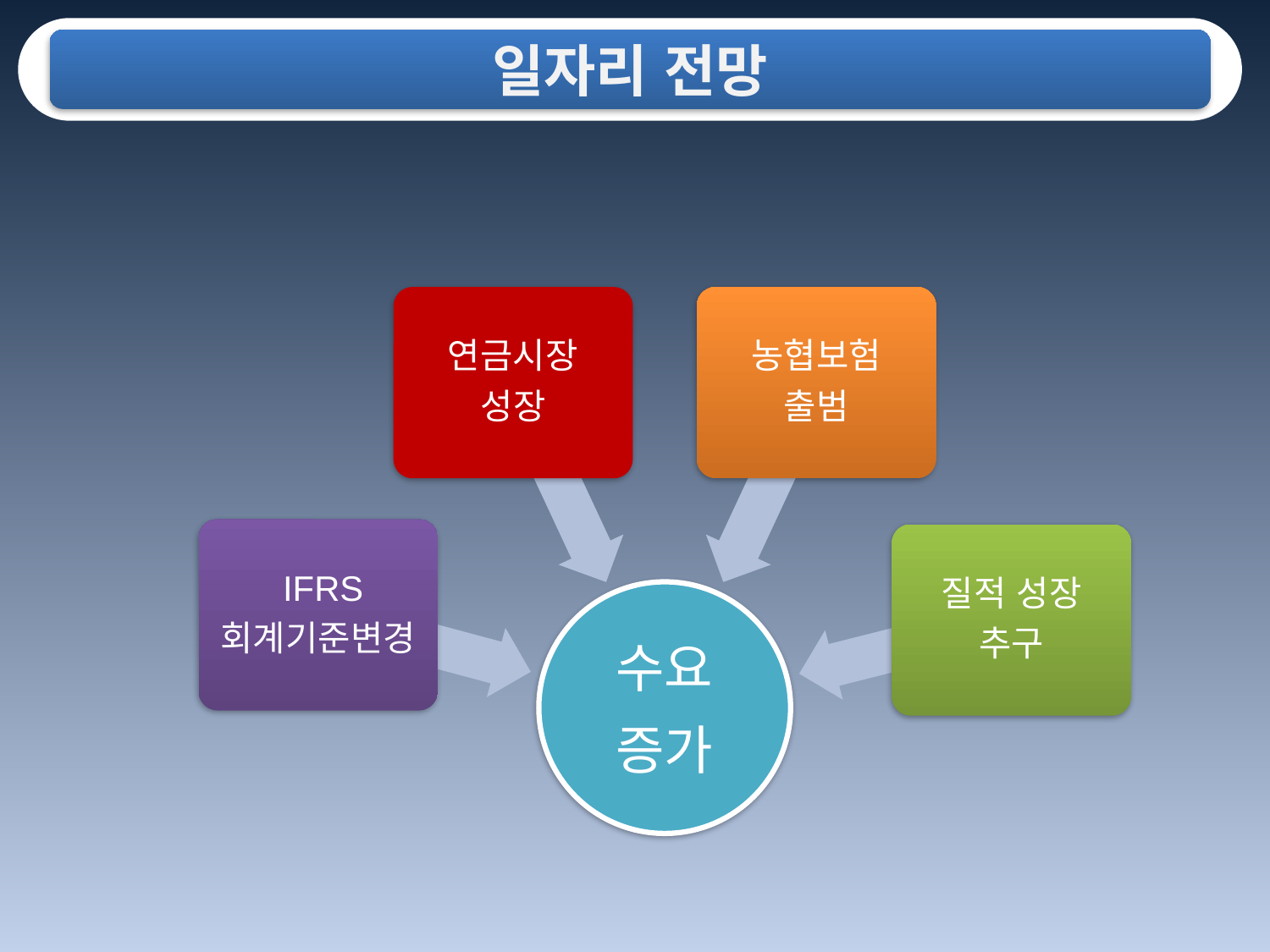

일자리 전망
수요
증가
 IFRS
회계기준변경
연금시장
성장
농협보험
출범
질적 성장
추구